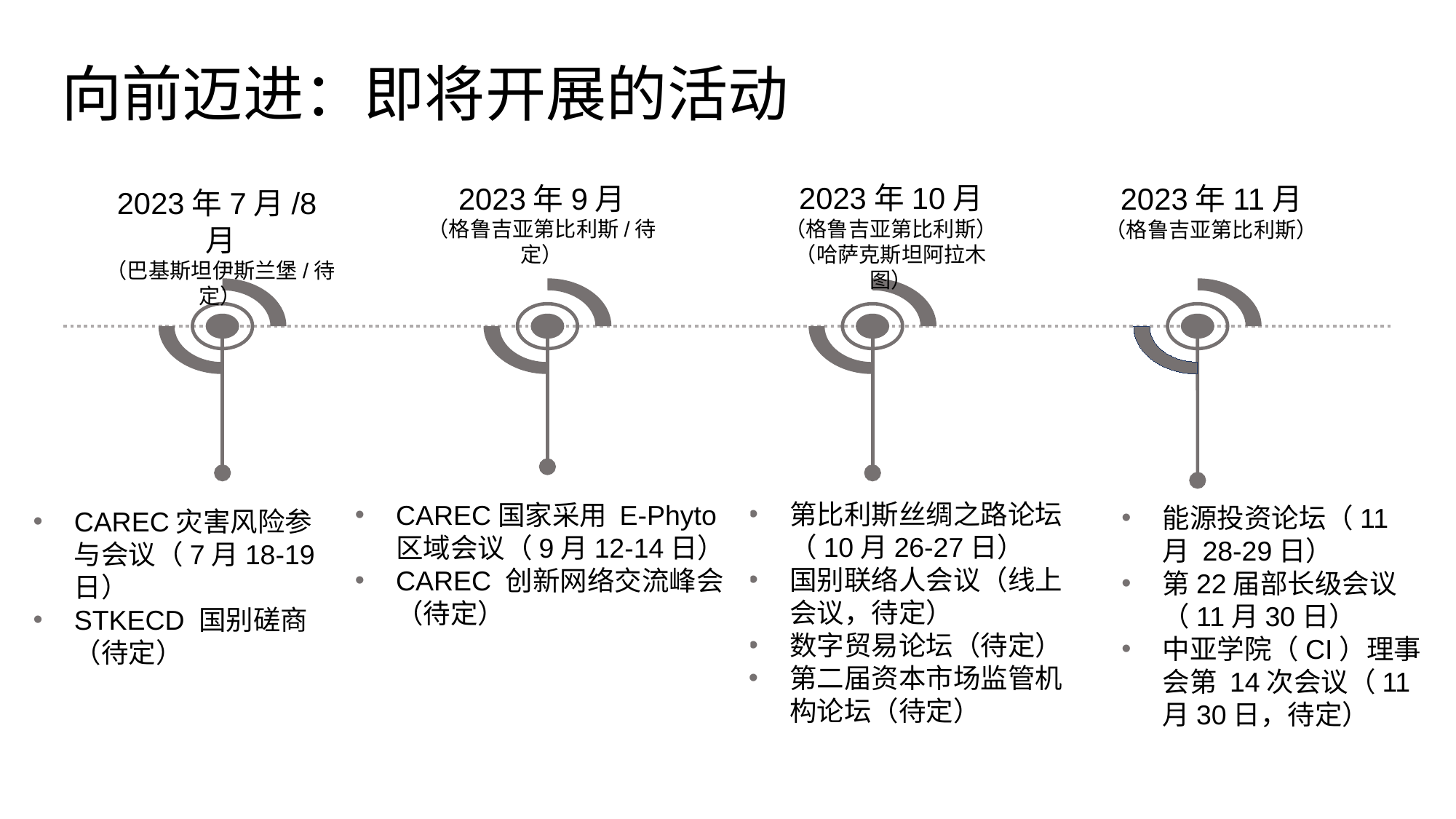

# 向前迈进：即将开展的活动
2023年10月
（格鲁吉亚第比利斯）
（哈萨克斯坦阿拉木图）
2023年9月
（格鲁吉亚第比利斯/待定）
2023年11月
（格鲁吉亚第比利斯）
2023年7月/8月
（巴基斯坦伊斯兰堡/待定）

第比利斯丝绸之路论坛（10月26-27日）
国别联络人会议（线上会议，待定）
数字贸易论坛（待定）
第二届资本市场监管机构论坛（待定）
CAREC国家采用 E-Phyto 区域会议（9月12-14日）
CAREC 创新网络交流峰会（待定）

能源投资论坛（11月 28-29日）
第22届部长级会议（11月30日）
中亚学院（CI）理事会第 14次会议（11月30日，待定）

CAREC灾害风险参与会议（7月18-19日）
STKECD 国别磋商（待定）